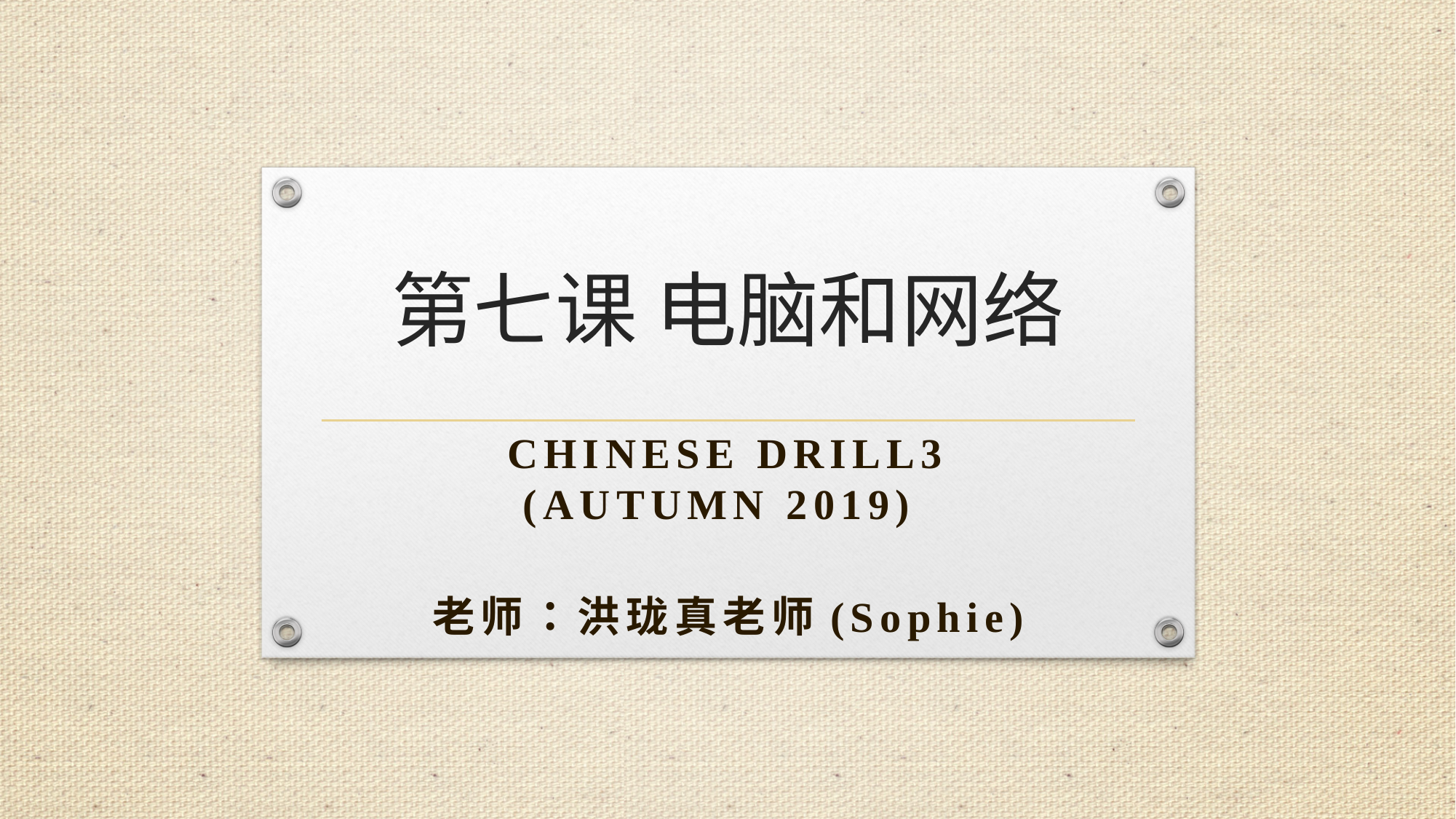

# 第七课 电脑和网络
Chinese Drill3
(Autumn 2019)
老师：洪珑真老师(Sophie)